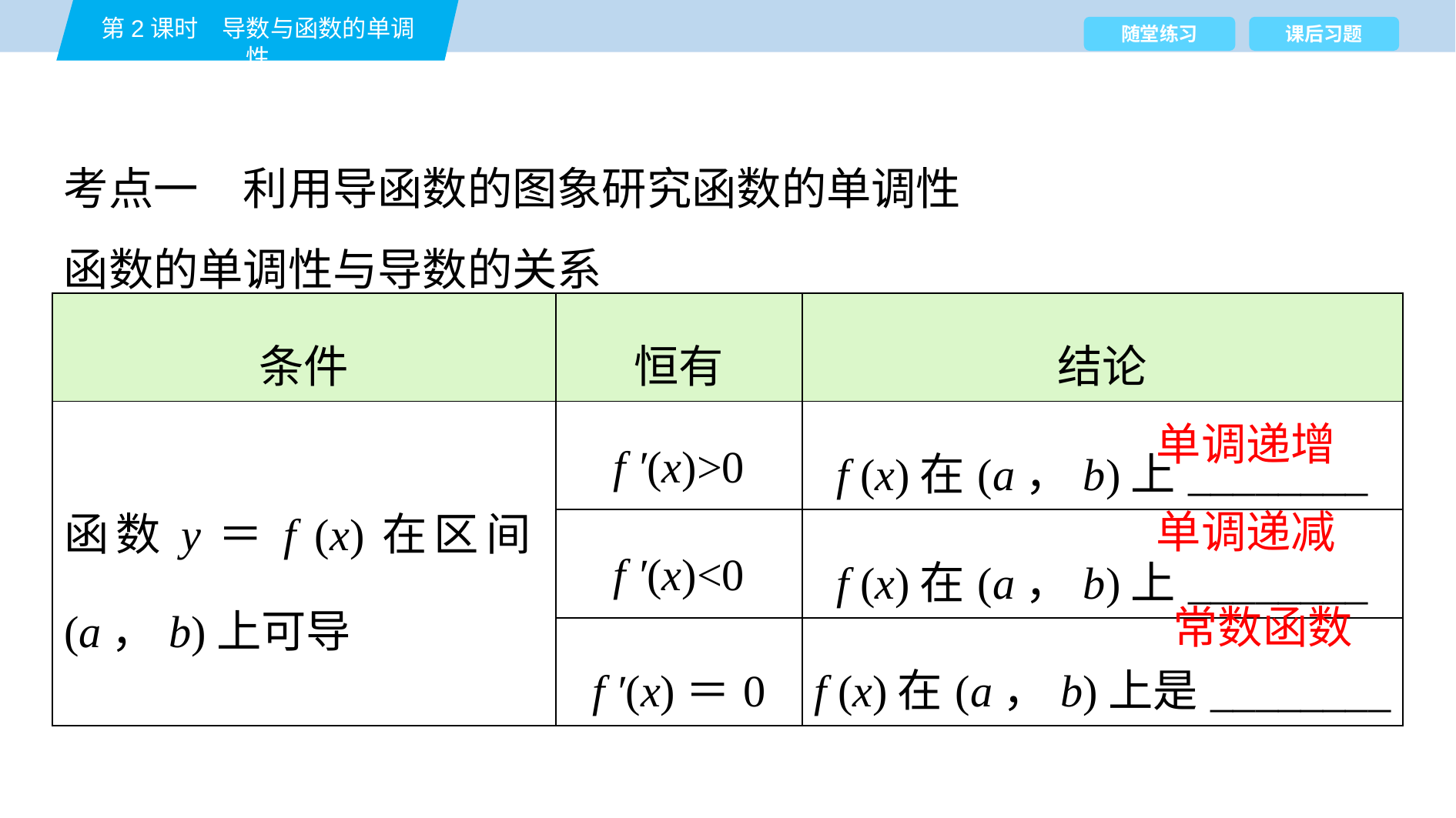

考点一　利用导函数的图象研究函数的单调性
函数的单调性与导数的关系
| 条件 | 恒有 | 结论 |
| --- | --- | --- |
| 函数y＝f (x)在区间(a，b)上可导 | f ′(x)>0 | f (x)在(a，b)上\_\_\_\_\_\_\_\_ |
|  | f ′(x)<0 | f (x)在(a，b)上\_\_\_\_\_\_\_\_ |
|  | f ′(x)＝0 | f (x)在(a，b)上是\_\_\_\_\_\_\_\_ |
单调递增
单调递减
常数函数